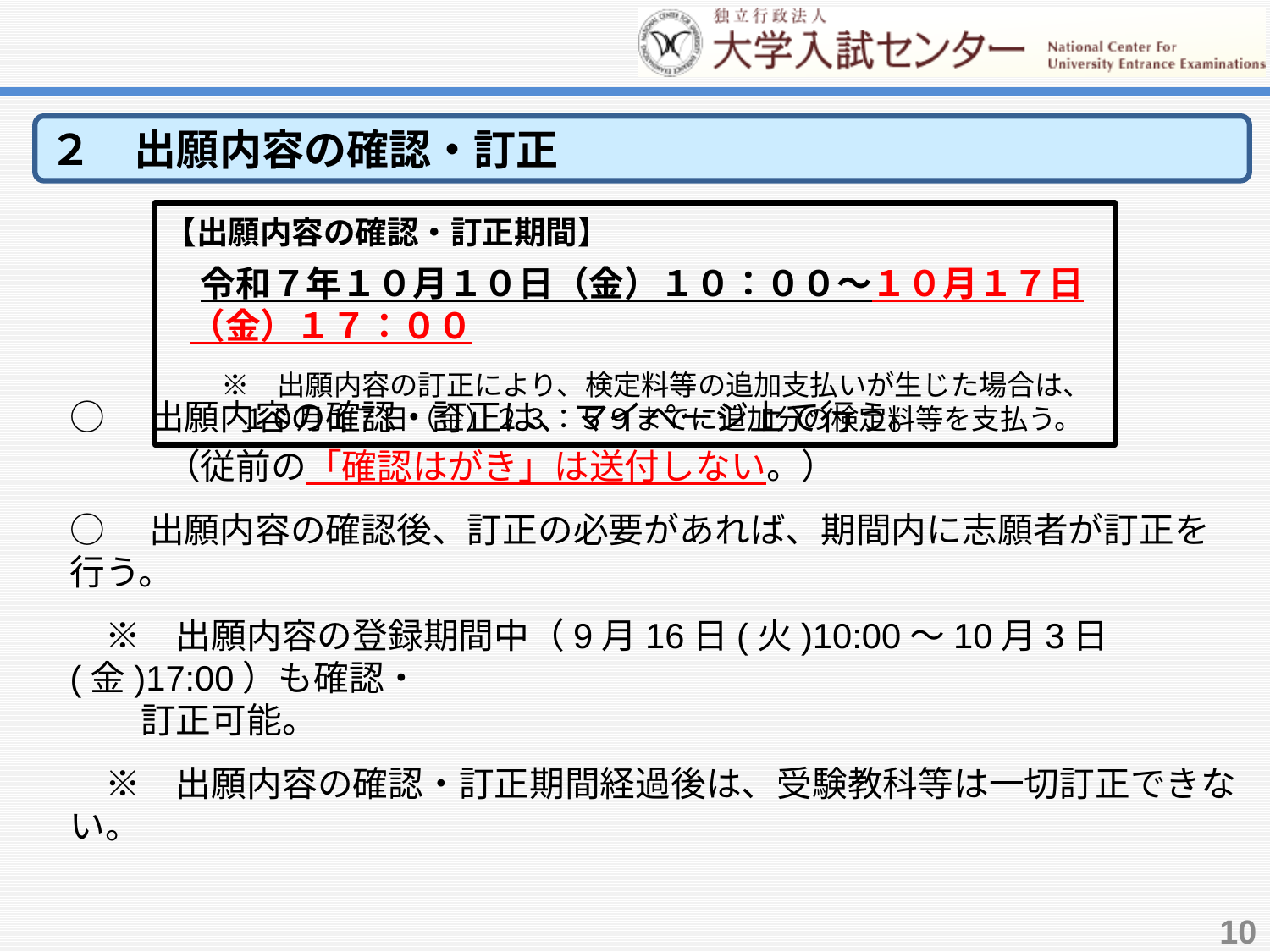

２　出願内容の確認・訂正
【出願内容の確認・訂正期間】
　令和７年１０月１０日（金）１０：００～１０月１７日（金）１７：００
　　※　出願内容の訂正により、検定料等の追加支払いが生じた場合は、
        １０月１７日（金）２３：５９までに追加分の検定料等を支払う。
○　出願内容の確認・訂正は、マイページ上で行う。
　　　（従前の「確認はがき」は送付しない。）
○　出願内容の確認後、訂正の必要があれば、期間内に志願者が訂正を行う。
　※　出願内容の登録期間中（9月16日(火)10:00～10月3日(金)17:00）も確認・
　　訂正可能。
　※　出願内容の確認・訂正期間経過後は、受験教科等は一切訂正できない。
10